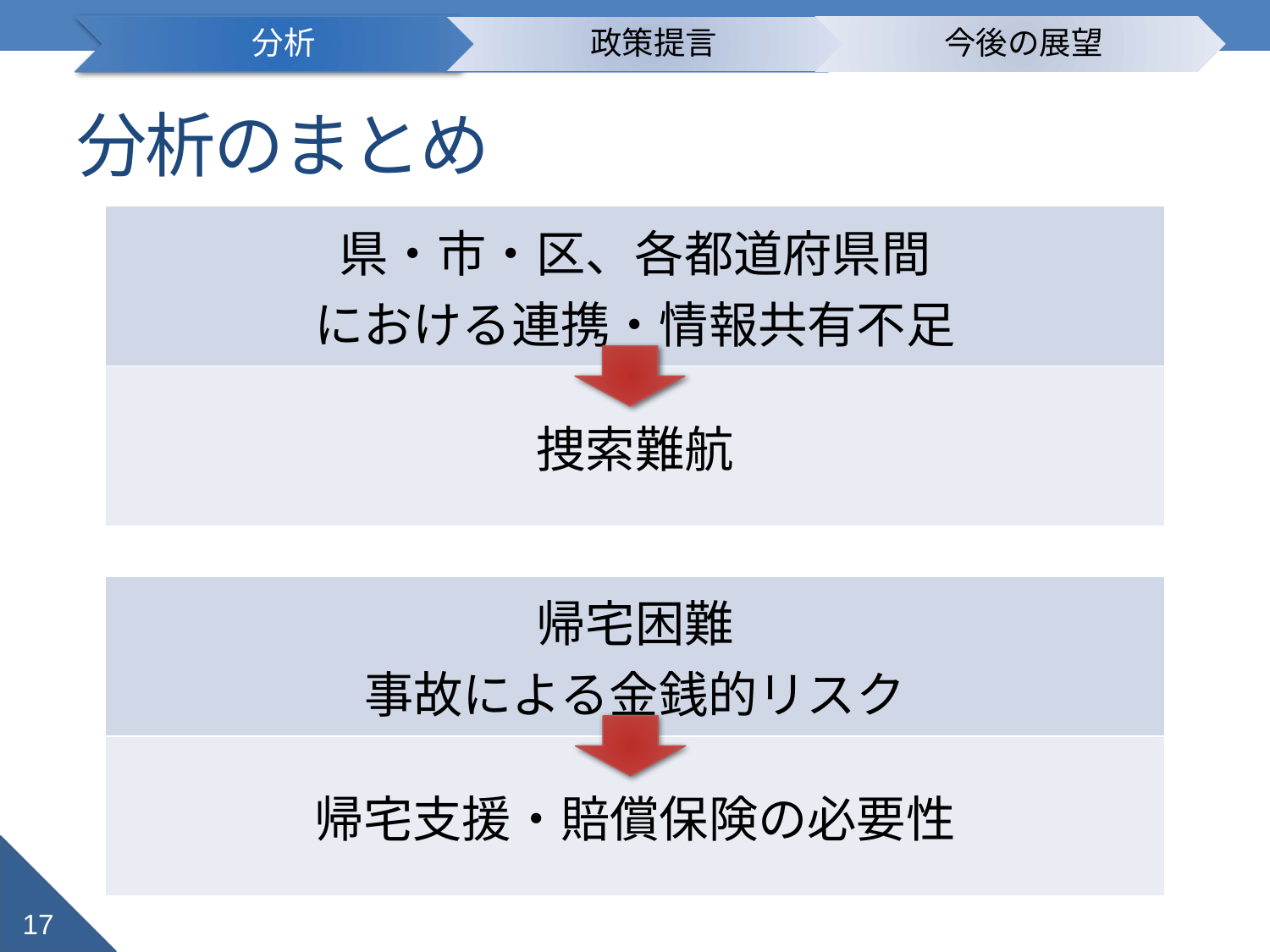

分析
政策提言
今後の展望
# 分析のまとめ
| 県・市・区、各都道府県間 における連携・情報共有不足 |
| --- |
| 捜索難航 |

| 帰宅困難 事故による金銭的リスク |
| --- |
| 帰宅支援・賠償保険の必要性 |

17